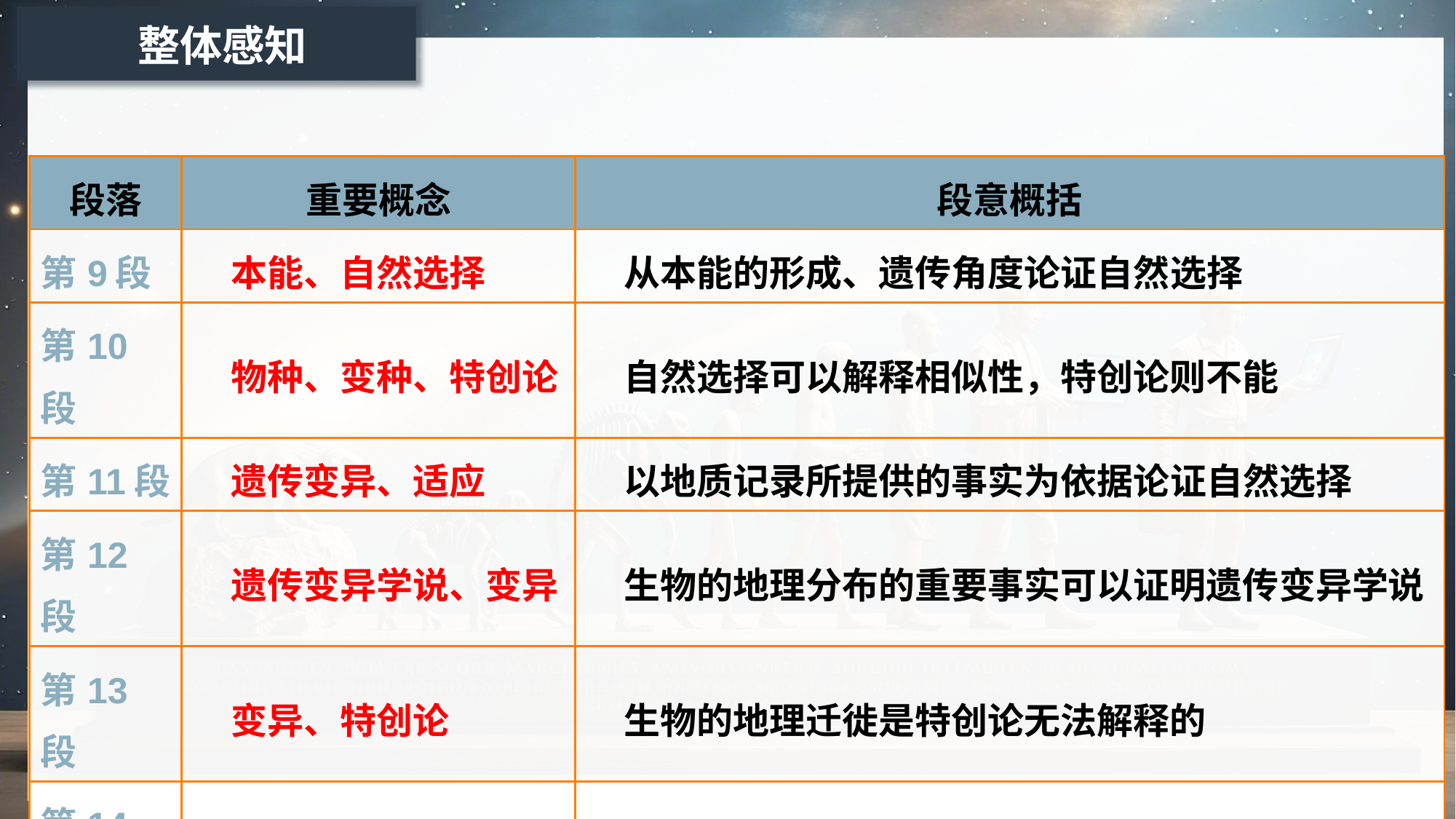

整体感知

| 段落 | 重要概念 | 段意概括 |
| --- | --- | --- |
| 第9段 | 本能、自然选择 | 从本能的形成、遗传角度论证自然选择 |
| 第10段 | 物种、变种、特创论 | 自然选择可以解释相似性，特创论则不能 |
| 第11段 | 遗传变异、适应 | 以地质记录所提供的事实为依据论证自然选择 |
| 第12段 | 遗传变异学说、变异 | 生物的地理分布的重要事实可以证明遗传变异学说 |
| 第13段 | 变异、特创论 | 生物的地理迁徙是特创论无法解释的 |
| 第14段 | 遗传变异、变种 | 生物的物种变异是特创论无法解释的 |